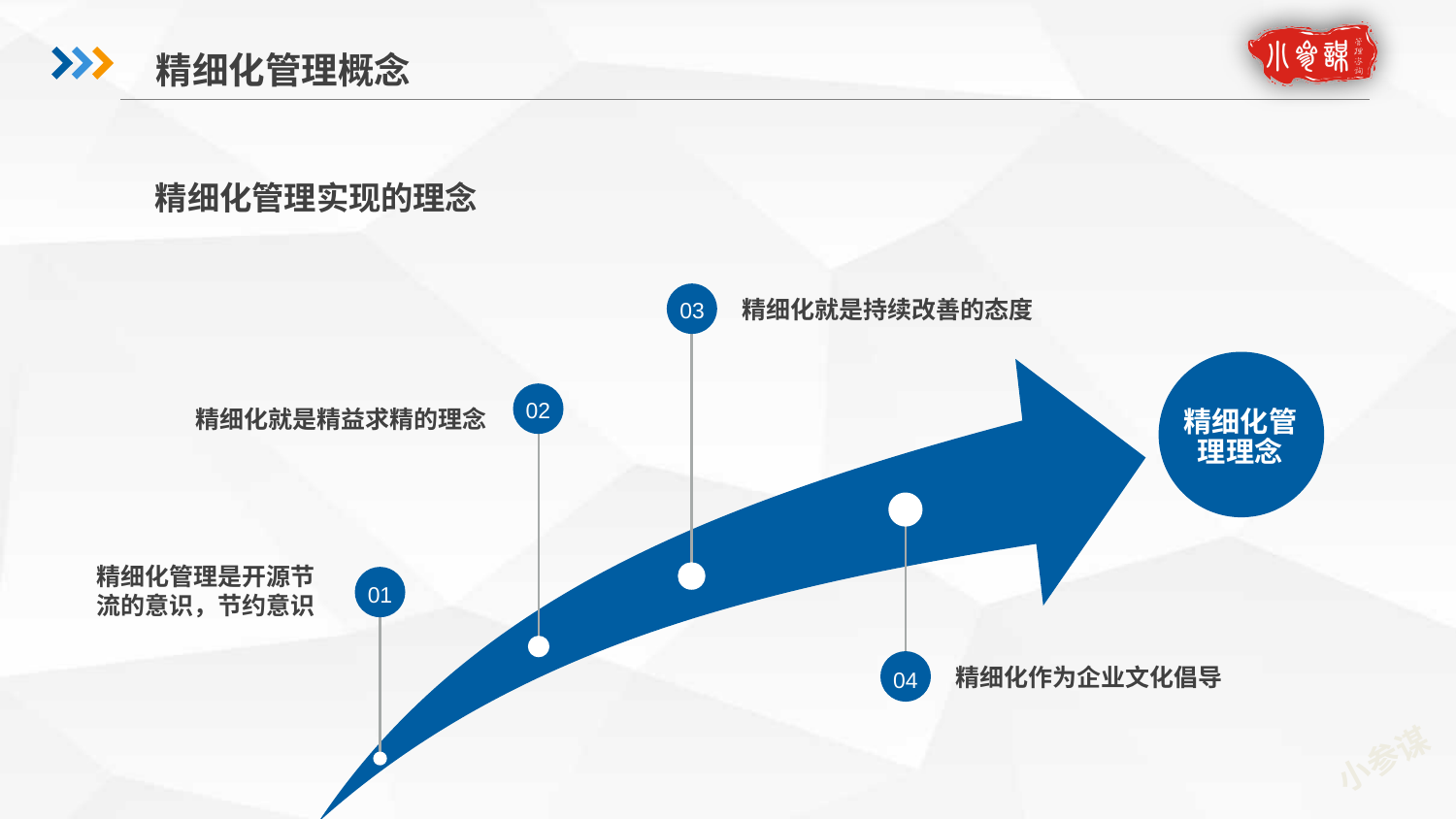

精细化管理概念
精细化管理实现的理念

精细化就是持续改善的态度
03

02
精细化就是精益求精的理念
精细化管理理念

精细化管理是开源节流的意识，节约意识

01

精细化作为企业文化倡导
04